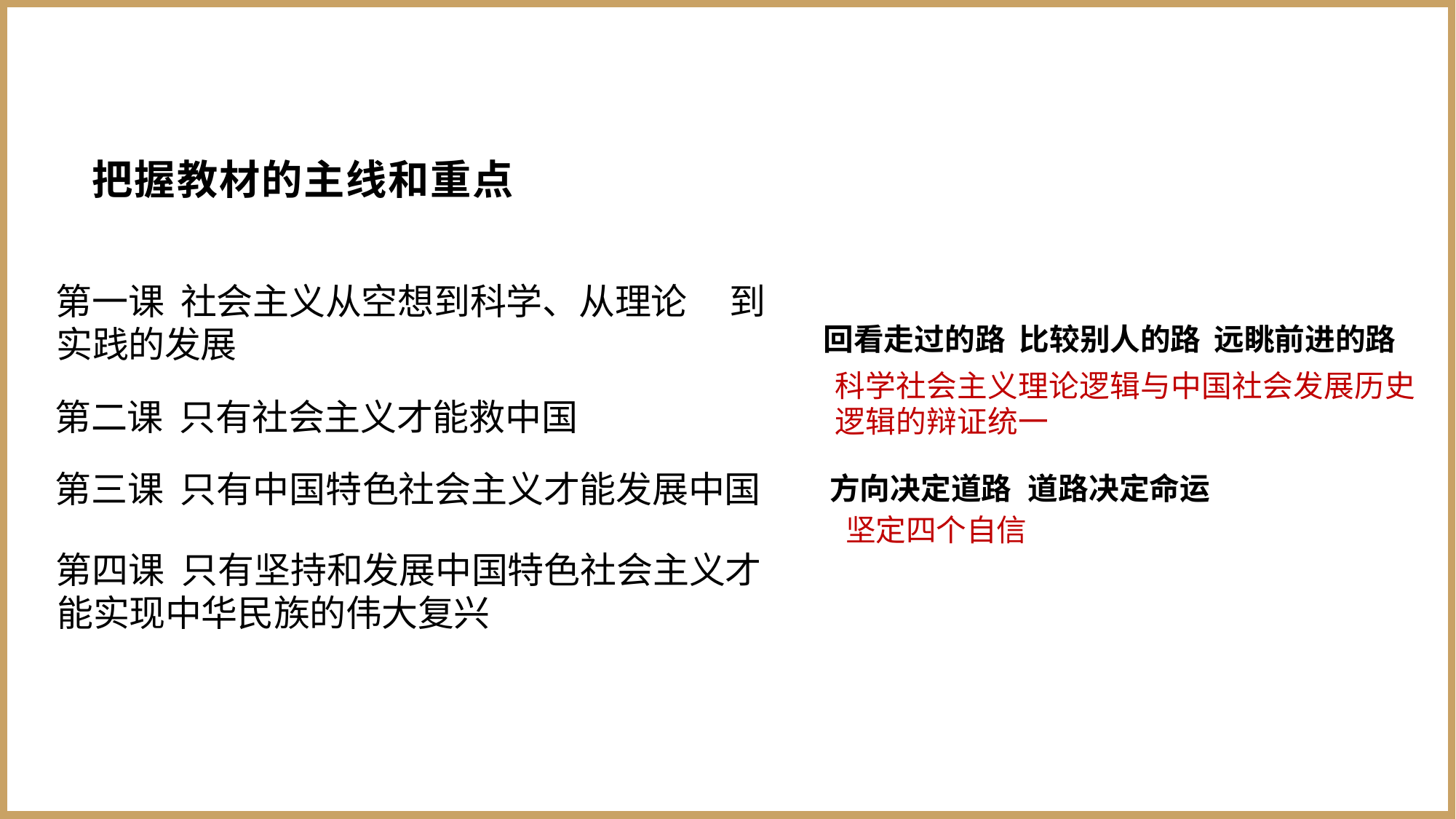

把握教材的主线和重点

第一课  社会主义从空想到科学、从理论     到实践的发展

第二课  只有社会主义才能救中国

第三课  只有中国特色社会主义才能发展中国

第四课  只有坚持和发展中国特色社会主义才 能实现中华民族的伟大复兴

回看走过的路  比较别人的路  远眺前进的路
科学社会主义理论逻辑与中国社会发展历史 逻辑的辩证统一

方向决定道路 道路决定命运
坚定四个自信